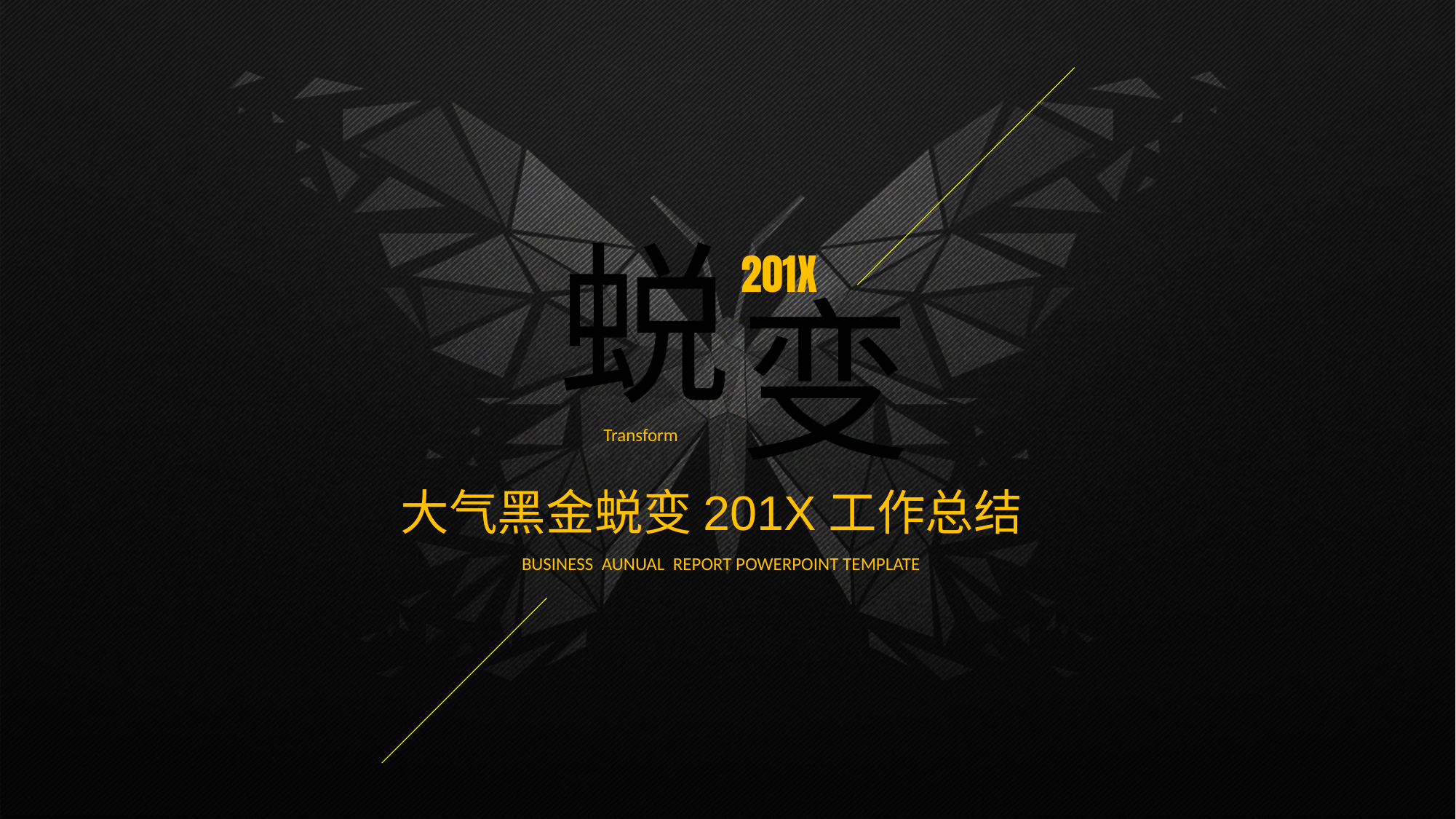

蜕
201X
变
Transform
大气黑金蜕变201X工作总结
BUSINESS  AUNUAL  REPORT POWERPOINT TEMPLATE